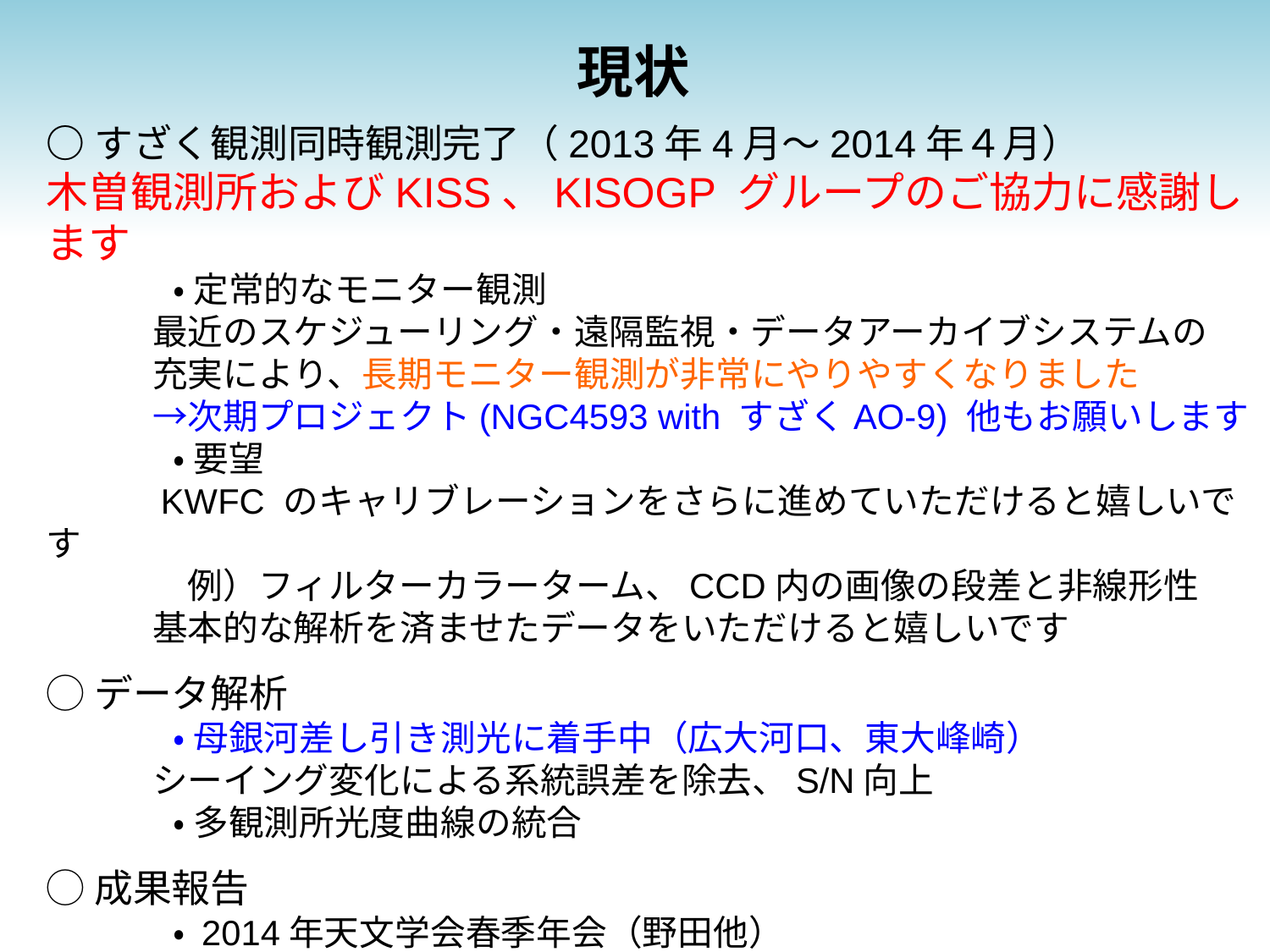

現状
○すざく観測同時観測完了（2013年4月〜2014年４月）
木曽観測所およびKISS、KISOGP グループのご協力に感謝します
　	• 定常的なモニター観測
　　　最近のスケジューリング・遠隔監視・データアーカイブシステムの
　　　充実により、長期モニター観測が非常にやりやすくなりました
　　　→次期プロジェクト(NGC4593 with すざくAO-9) 他もお願いします
　	• 要望
　　　KWFC のキャリブレーションをさらに進めていただけると嬉しいです
　　　　例）フィルターカラーターム、CCD内の画像の段差と非線形性
　　　基本的な解析を済ませたデータをいただけると嬉しいです

◯データ解析
　	• 母銀河差し引き測光に着手中（広大河口、東大峰崎）
　　　シーイング変化による系統誤差を除去、S/N向上
　	• 多観測所光度曲線の統合

◯成果報告
　	• 2014年天文学会春季年会（野田他）
　	• COSPAR 2014（2014.08-）（野田他）
　	• 論文化に向けて努力中‥